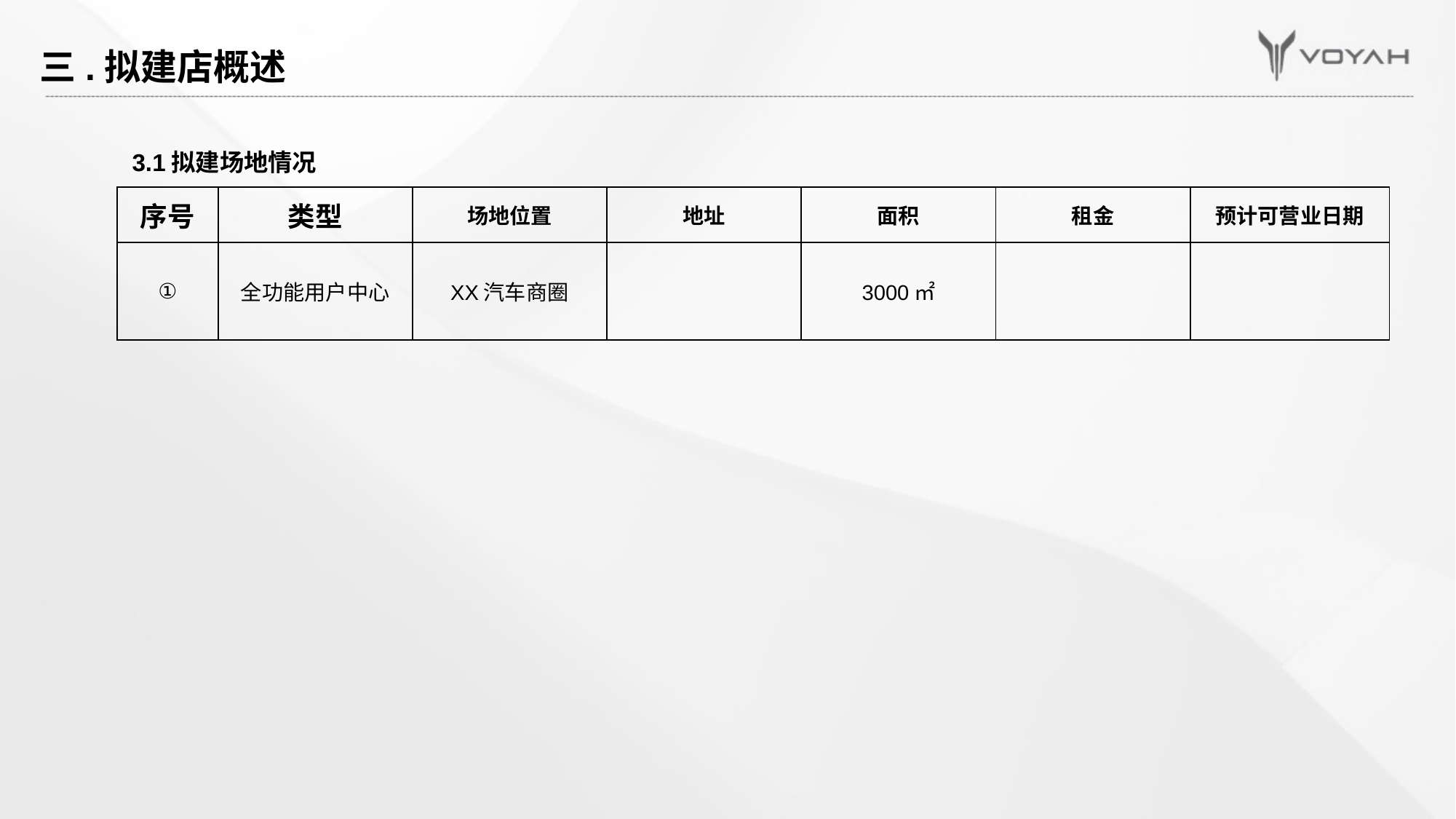

三.拟建店概述
3.1拟建场地情况
| 序号 | 类型 | 场地位置 | 地址 | 面积 | 租金 | 预计可营业日期 |
| --- | --- | --- | --- | --- | --- | --- |
| ① | 全功能用户中心 | XX汽车商圈 |  | 3000㎡ |  |  |